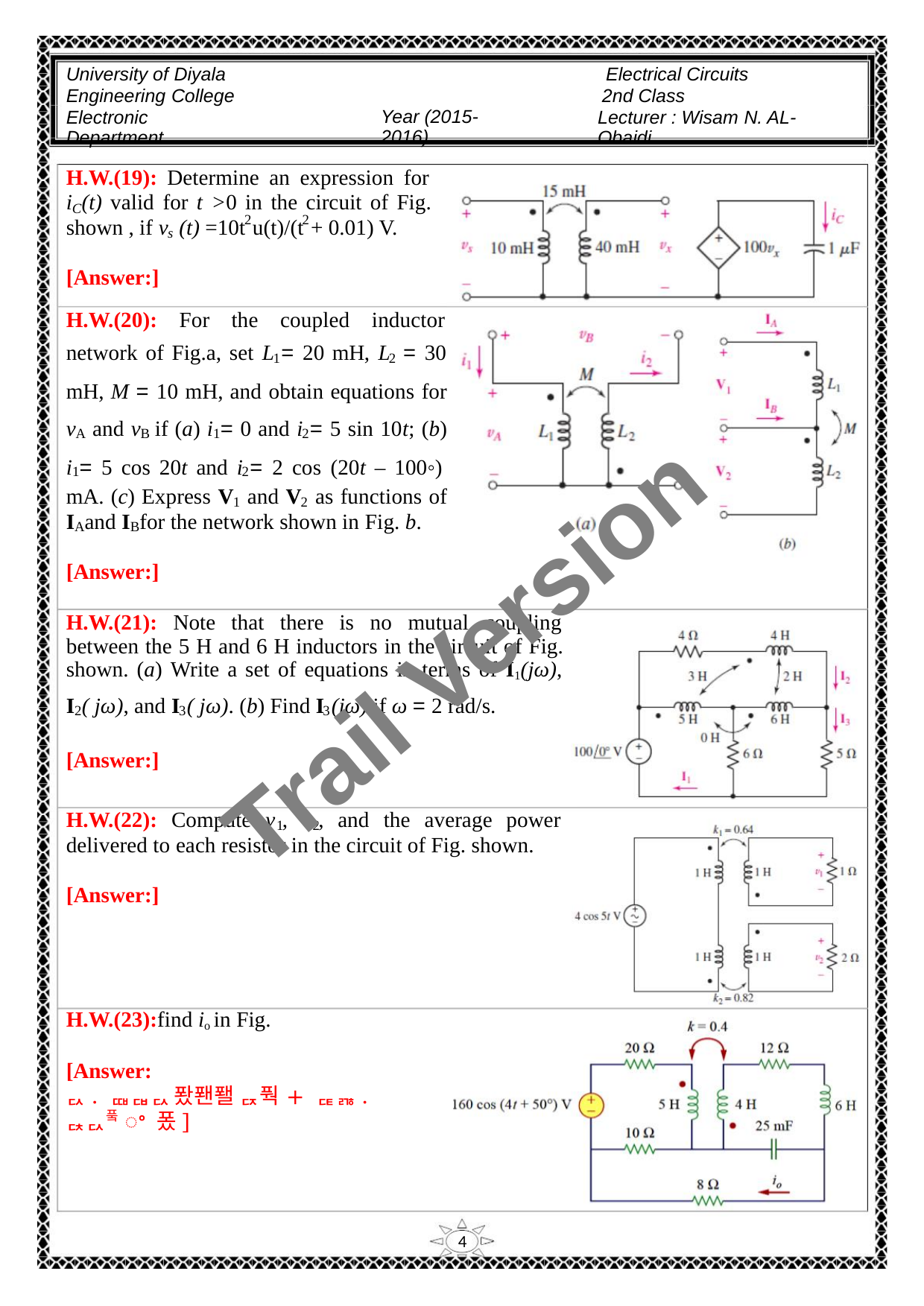

University of Diyala
Engineering College
Electronic Department
Electrical Circuits
2nd Class
Lecturer : Wisam N. AL-Obaidi
Year (2015-2016)
H.W.(19): Determine an expression for
i (t) valid for t >0 in the circuit of Fig.
C
2
2
shown , if v (t) =10t u(t)/(t + 0.01) V.
s
[Answer:]
H.W.(20): For the coupled inductor
network of Fig.a, set L = 20 mH, L = 30
1
2
mH, M = 10 mH, and obtain equations for
v and v if (a) i = 0 and i = 5 sin 10t; (b)
A
B
1
2
i = 5 cos 20t and i = 2 cos (20t – 100◦)
1
2
mA. (c) Express V and V as functions of
1
2
I and I for the network shown in Fig. b.
A
B
[Answer:]
Trail Version
Trail Version
Trail Version
Trail Version
Trail Version
Trail Version
Trail Version
Trail Version
Trail Version
Trail Version
Trail Version
Trail Version
Trail Version
H.W.(21): Note that there is no mutual coupling
between the 5 H and 6 H inductors in the circuit of Fig.
shown. (a) Write a set of equations in terms of I1(jω),
I ( jω), and I ( jω). (b) Find I (jω) if ω = 2 rad/s.
2
3
3
[Answer:]
H.W.(22): Compute v , v , and the average power
1
2
delivered to each resistor in the circuit of Fig. shown.
[Answer:]
H.W.(23):find io in Fig.
[Answer:
ퟐ. ퟎퟏퟐ 퐜퐨퐬 ퟒ풕 + ퟔퟖ. ퟓퟐ풐ꢀ 퐀]
4